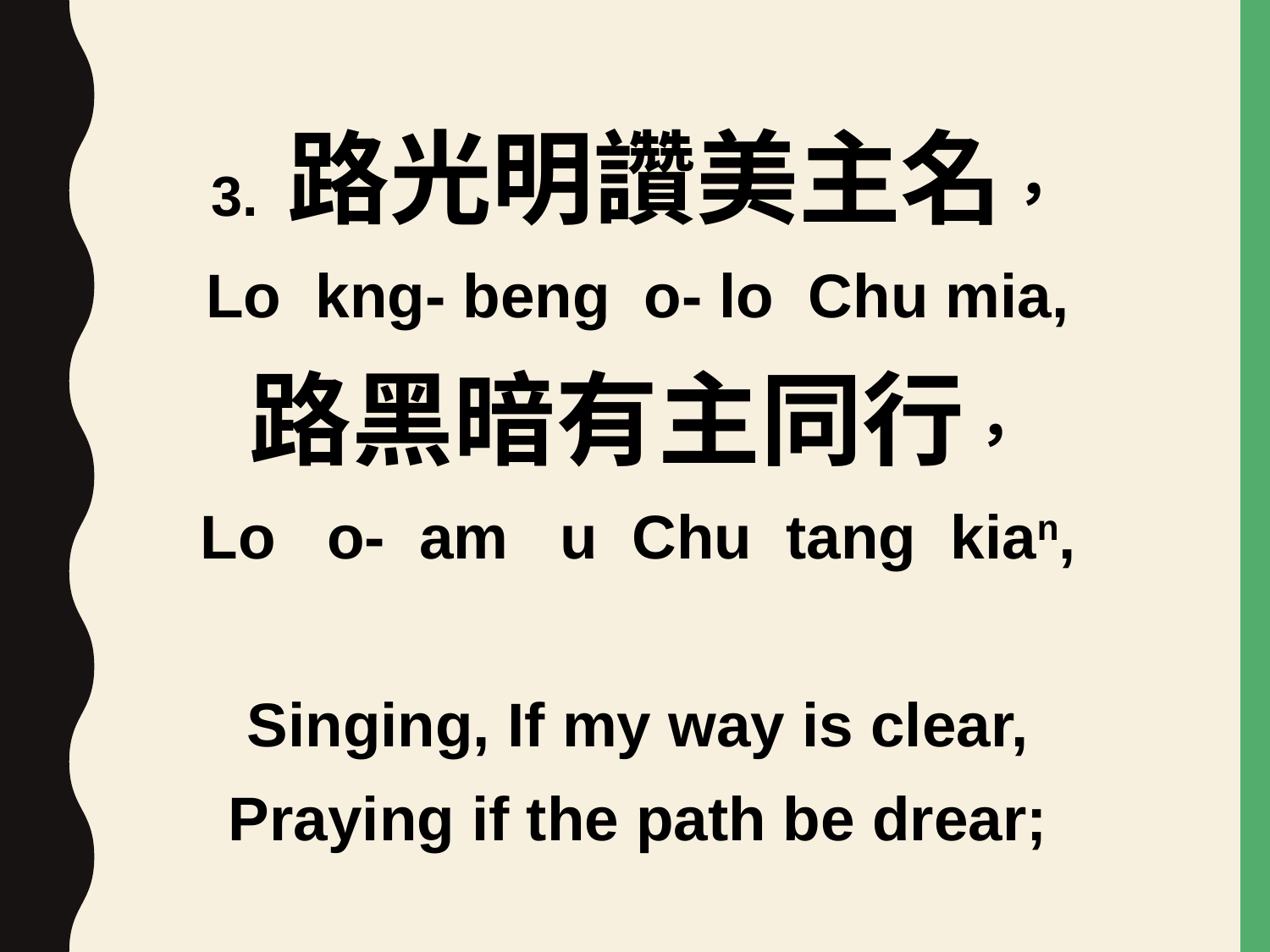

3. 路光明讚美主名，
Lo  kng- beng  o- lo  Chu mia,
路黑暗有主同行，
Lo   o-  am   u  Chu  tang  kian,

Singing, If my way is clear,
Praying if the path be drear;